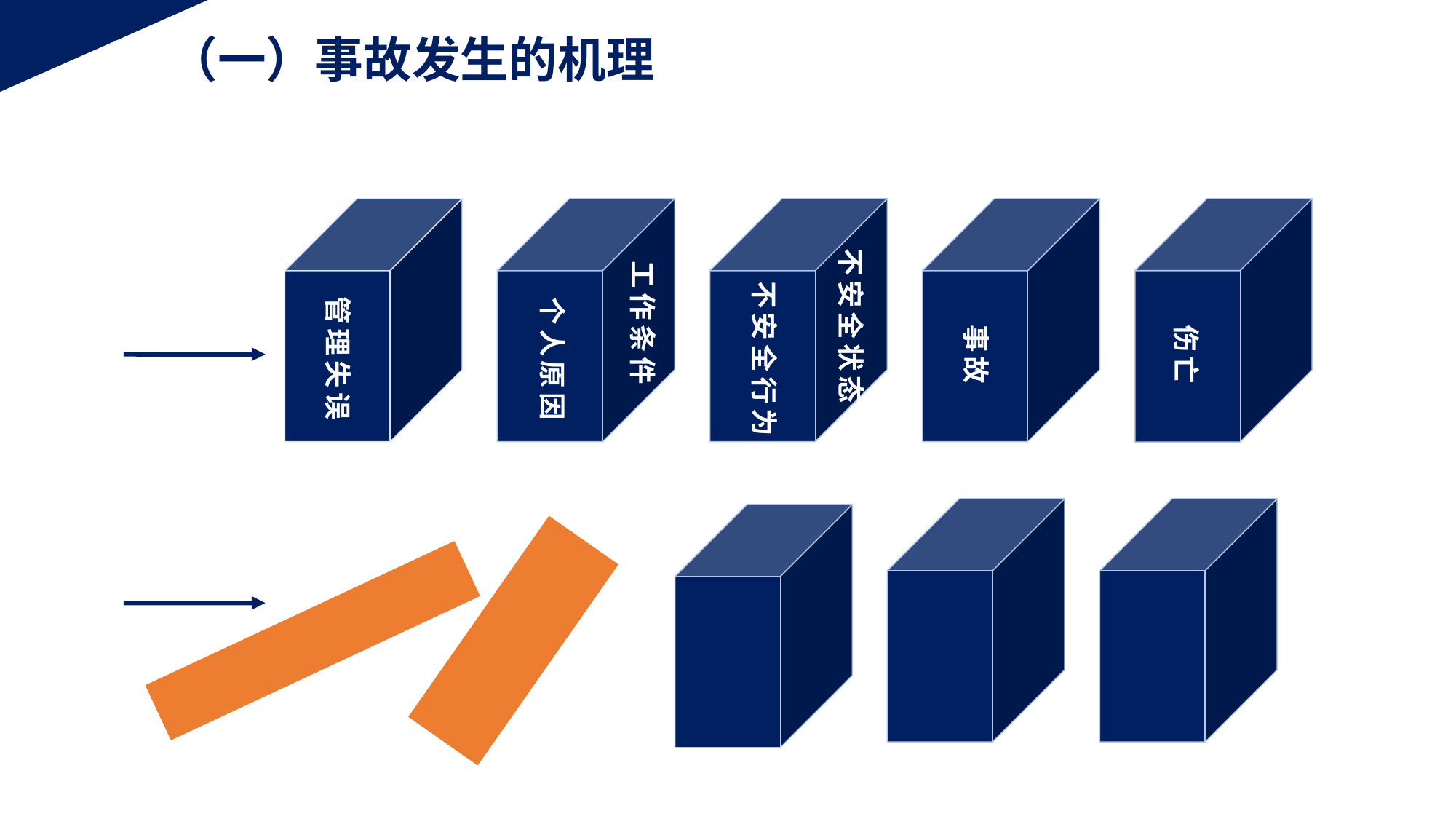

（一）事故发生的机理

工作条件
不安全状态
不安全行为
管理失误
个人原因
伤亡
事故